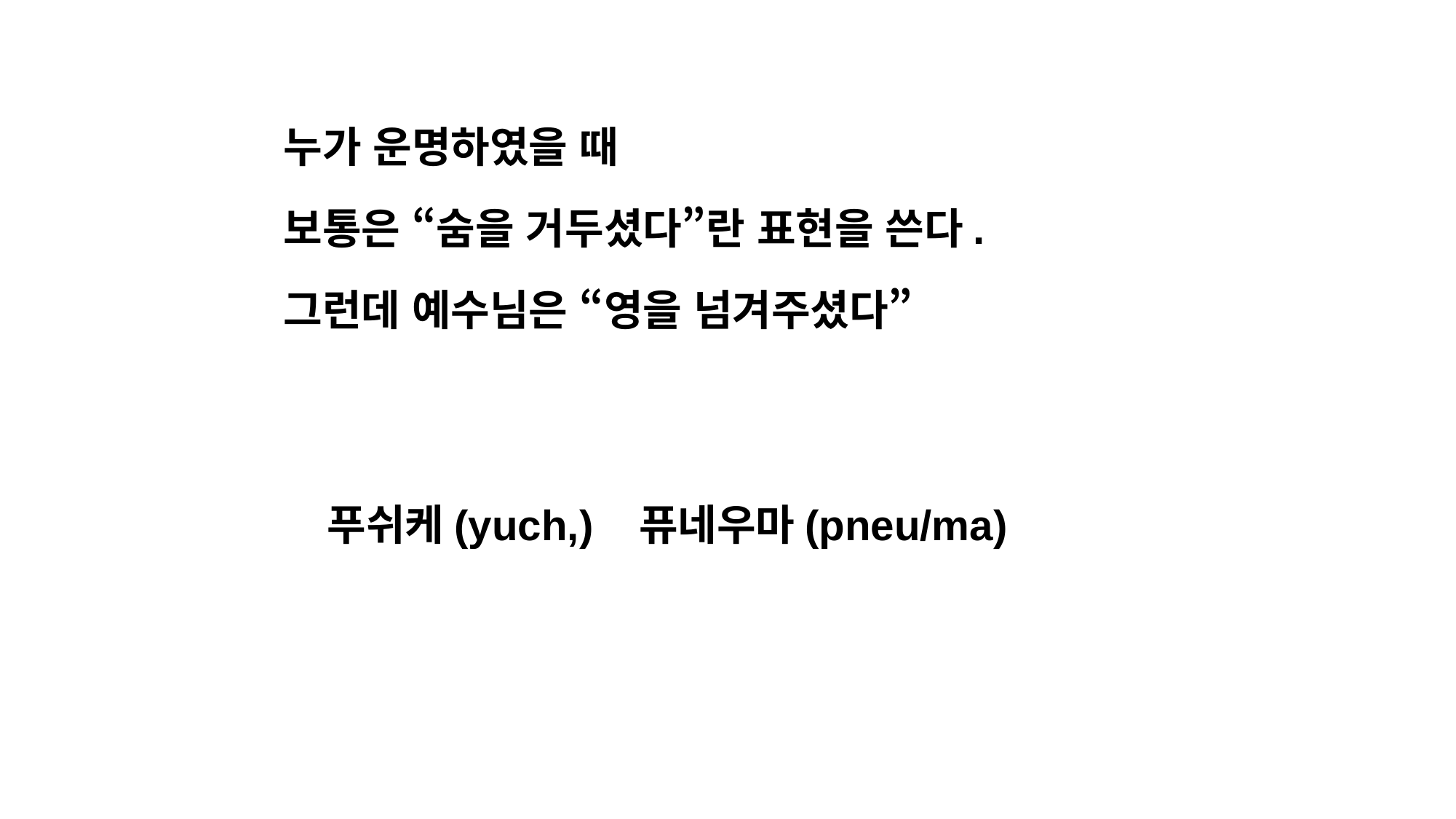

누가 운명하였을 때
보통은 “숨을 거두셨다”란 표현을 쓴다.
그런데 예수님은 “영을 넘겨주셨다”
푸쉬케(yuch,)   퓨네우마(pneu/ma)